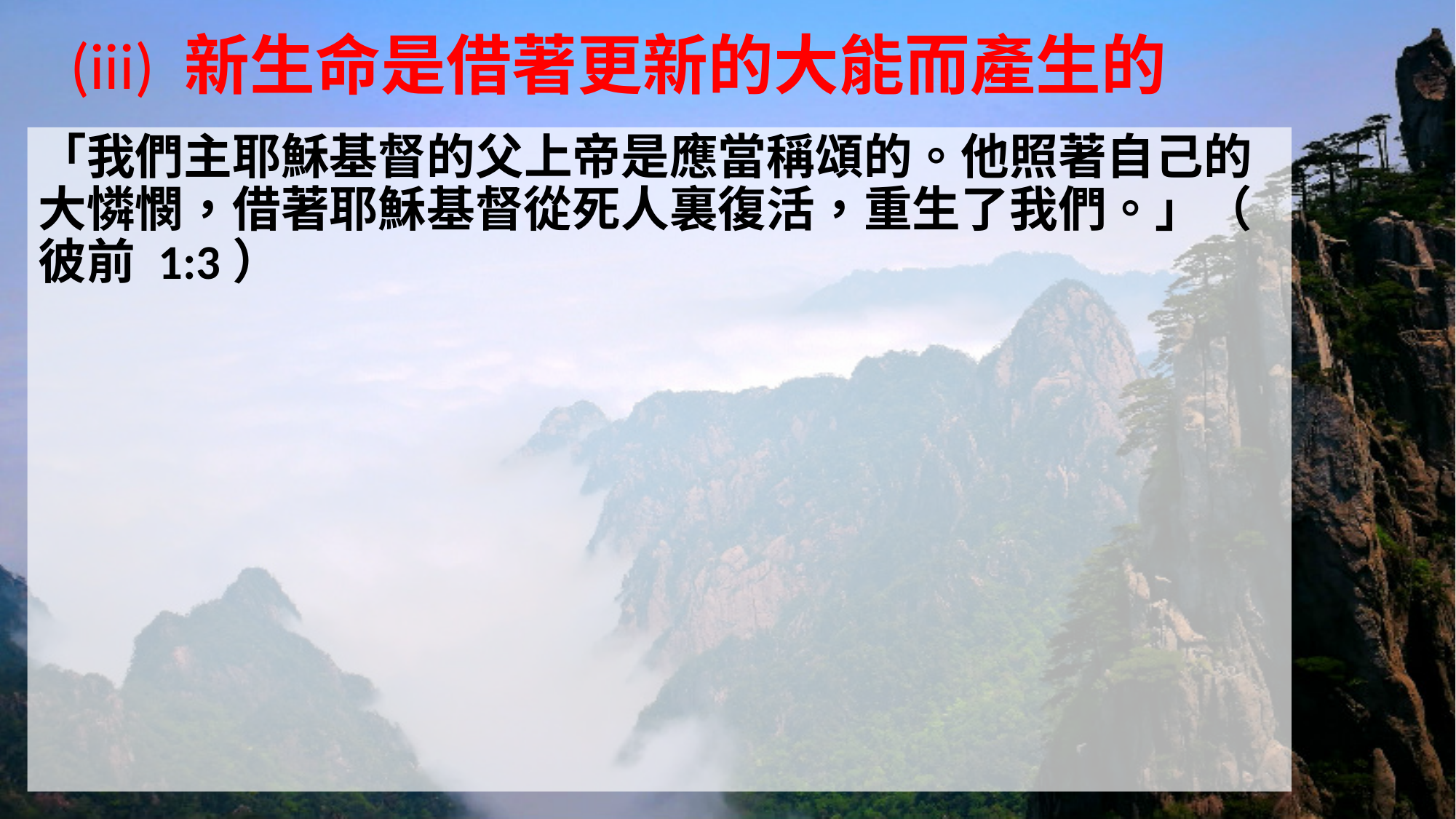

# (iii) 新生命是借著更新的大能而產生的
「我們主耶穌基督的父上帝是應當稱頌的。他照著自己的大憐憫，借著耶穌基督從死人裏復活，重生了我們。」（ 彼前 1:3）